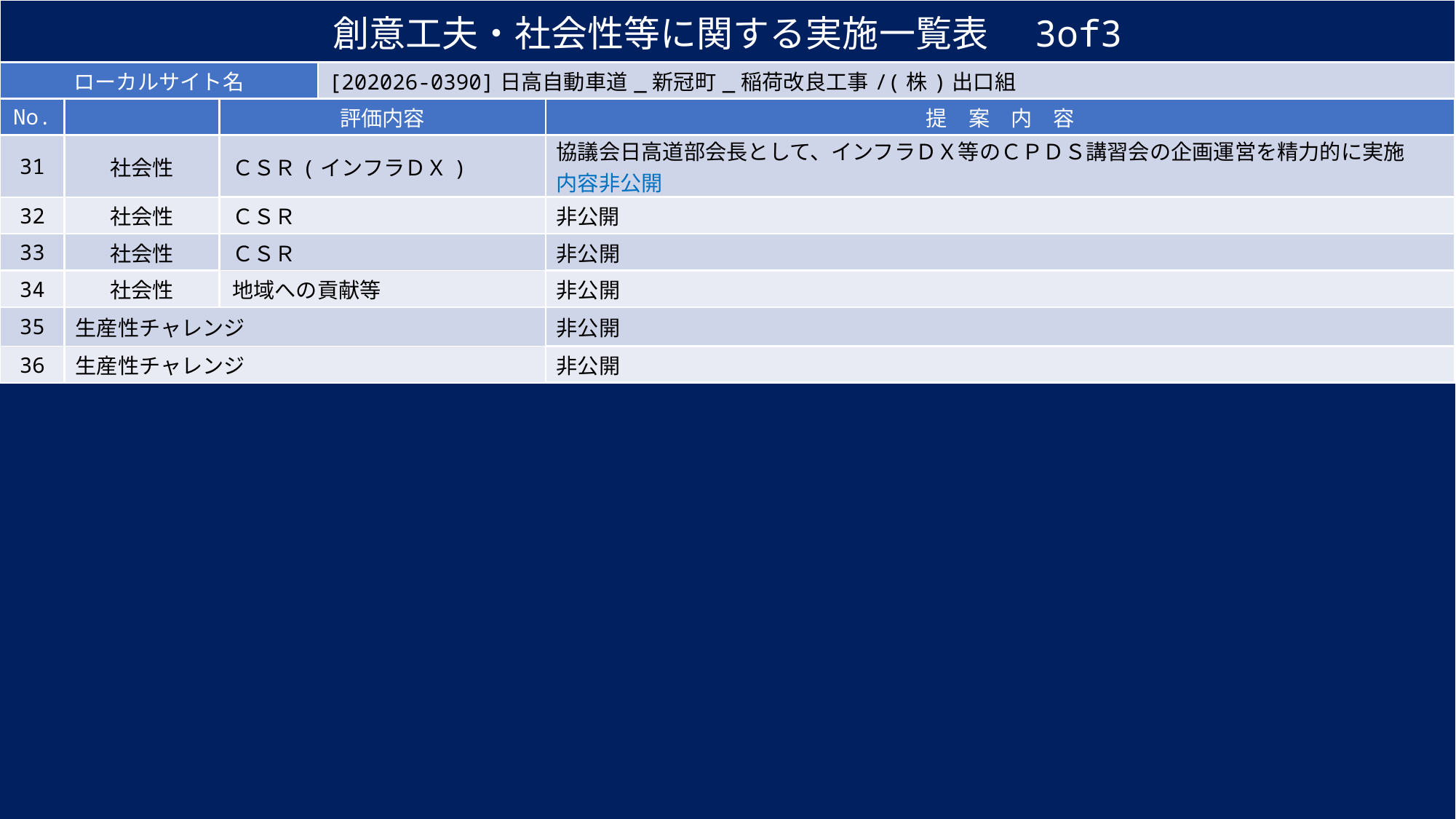

| 創意工夫・社会性等に関する実施一覧表　3of3 |  |  |  |  |
| --- | --- | --- | --- | --- |
| ローカルサイト名 |  |  | [202026-0390]日高自動車道\_新冠町\_稲荷改良工事/(株)出口組 |  |
| No. |  | 評価内容 |  | 提　案　内　容 |
| 31 | 社会性 | ＣＳＲ(インフラＤＸ) |  | 協議会日高道部会長として、インフラＤＸ等のＣＰＤＳ講習会の企画運営を精力的に実施　内容非公開 |
| 32 | 社会性 | ＣＳＲ |  | 非公開 |
| 33 | 社会性 | ＣＳＲ |  | 非公開 |
| 34 | 社会性 | 地域への貢献等 |  | 非公開 |
| 35 | 生産性チャレンジ |  |  | 非公開 |
| 36 | 生産性チャレンジ |  |  | 非公開 |